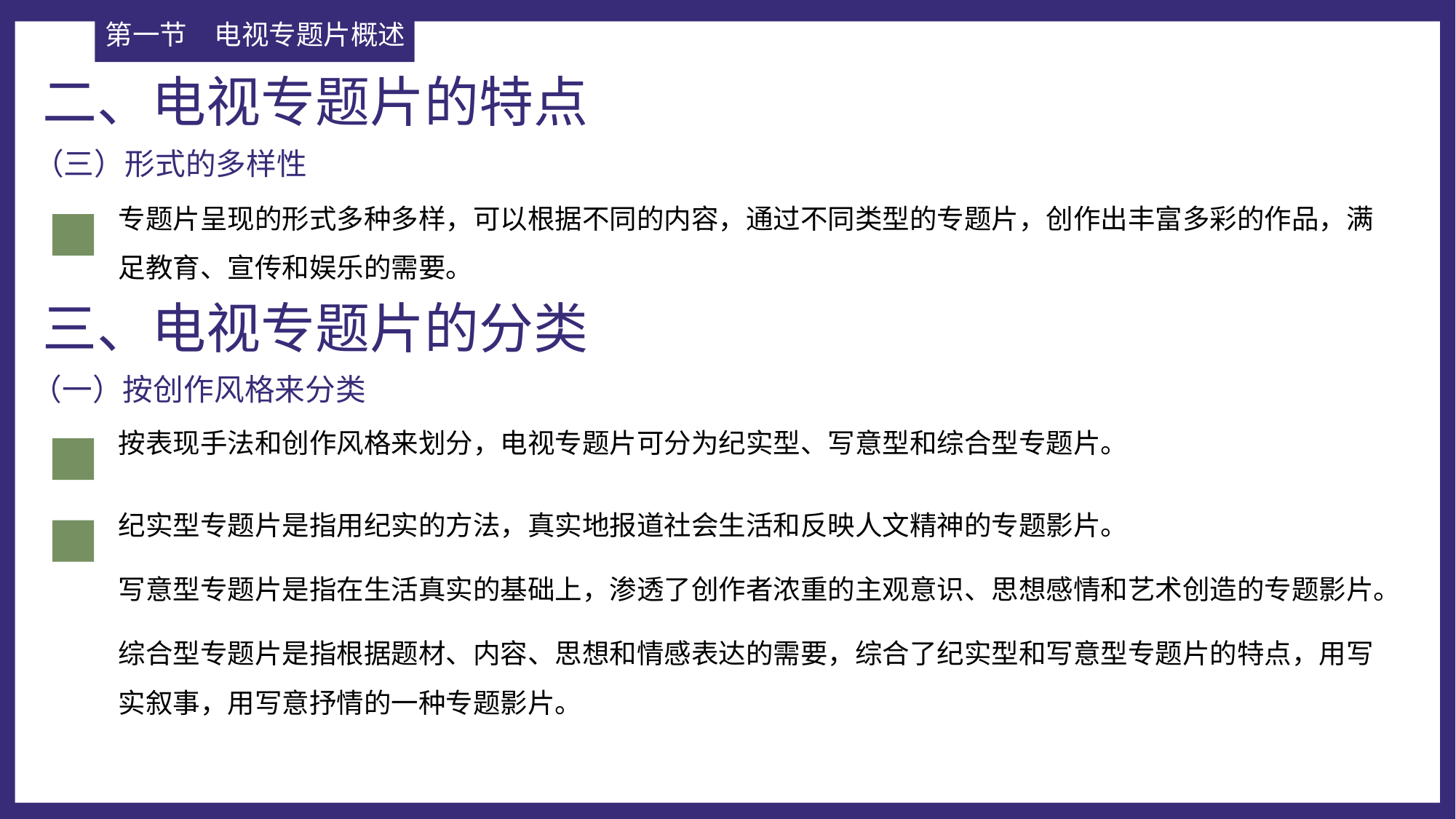

第一节	电视专题片概述
二、电视专题片的特点
（三）形式的多样性
专题片呈现的形式多种多样，可以根据不同的内容，通过不同类型的专题片，创作出丰富多彩的作品，满足教育、宣传和娱乐的需要。

三、电视专题片的分类
（一）按创作风格来分类
按表现手法和创作风格来划分，电视专题片可分为纪实型、写意型和综合型专题片。

纪实型专题片是指用纪实的方法，真实地报道社会生活和反映人文精神的专题影片。
写意型专题片是指在生活真实的基础上，渗透了创作者浓重的主观意识、思想感情和艺术创造的专题影片。
综合型专题片是指根据题材、内容、思想和情感表达的需要，综合了纪实型和写意型专题片的特点，用写实叙事，用写意抒情的一种专题影片。